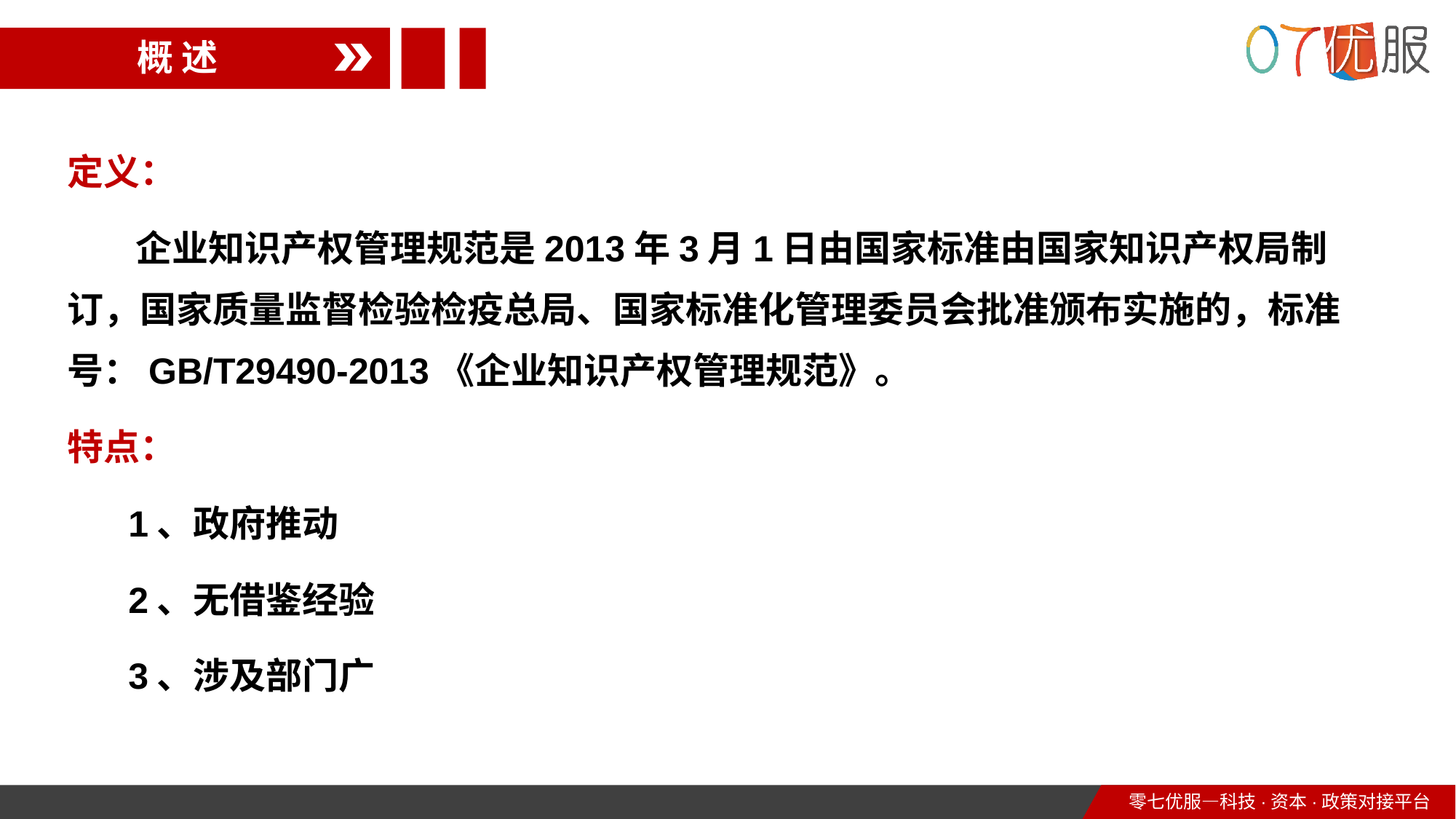

概 述
定义：
         企业知识产权管理规范是2013年3月1日由国家标准由国家知识产权局制订，国家质量监督检验检疫总局、国家标准化管理委员会批准颁布实施的，标准号：GB/T29490-2013《企业知识产权管理规范》。
特点：
      1、政府推动
      2、无借鉴经验
      3、涉及部门广